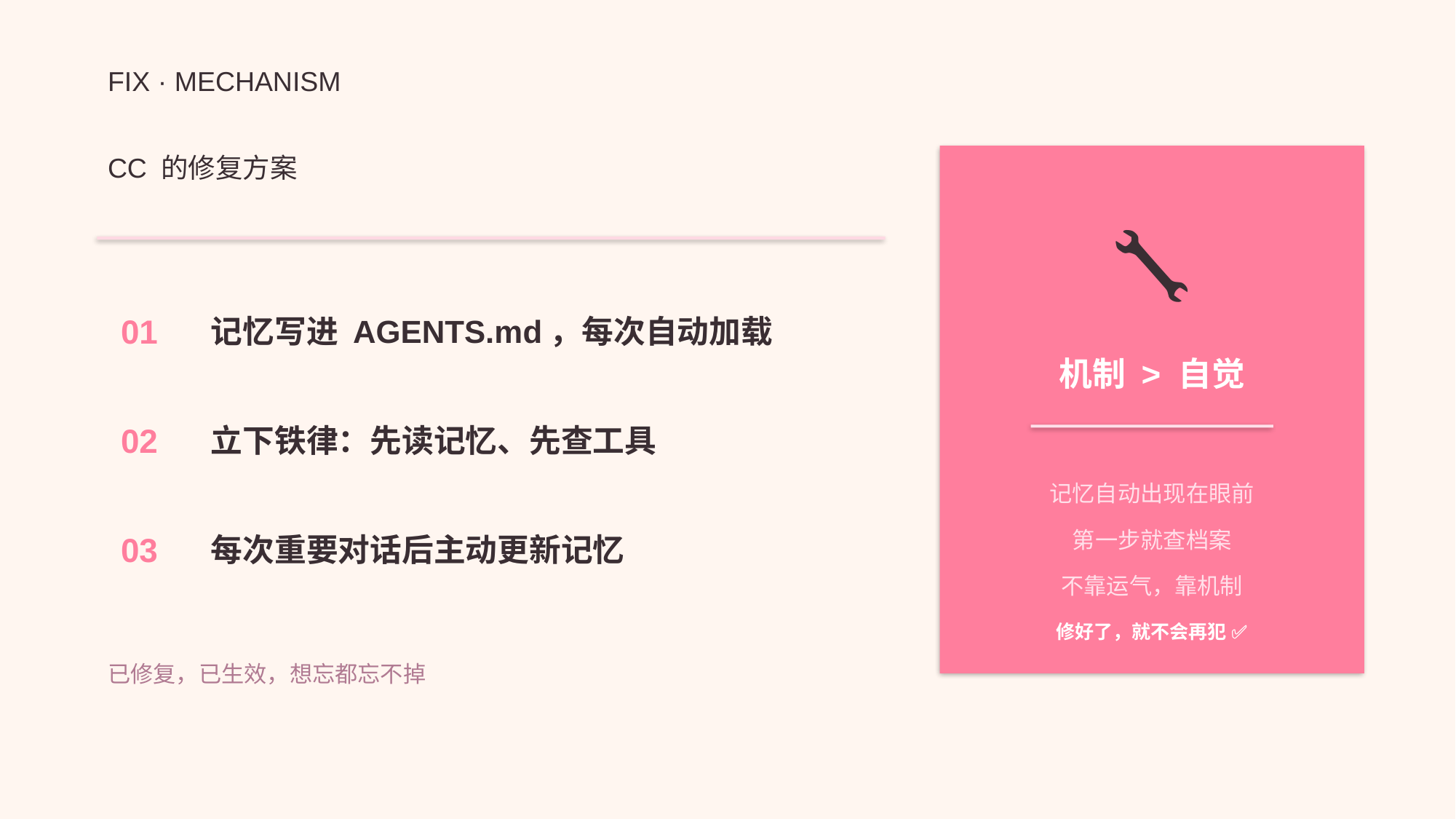

FIX · MECHANISM
CC 的修复方案

🔧

01
记忆写进 AGENTS.md，每次自动加载
机制 > 自觉
02
立下铁律：先读记忆、先查工具

记忆自动出现在眼前
第一步就查档案
不靠运气，靠机制
03
每次重要对话后主动更新记忆
修好了，就不会再犯 ✅
已修复，已生效，想忘都忘不掉